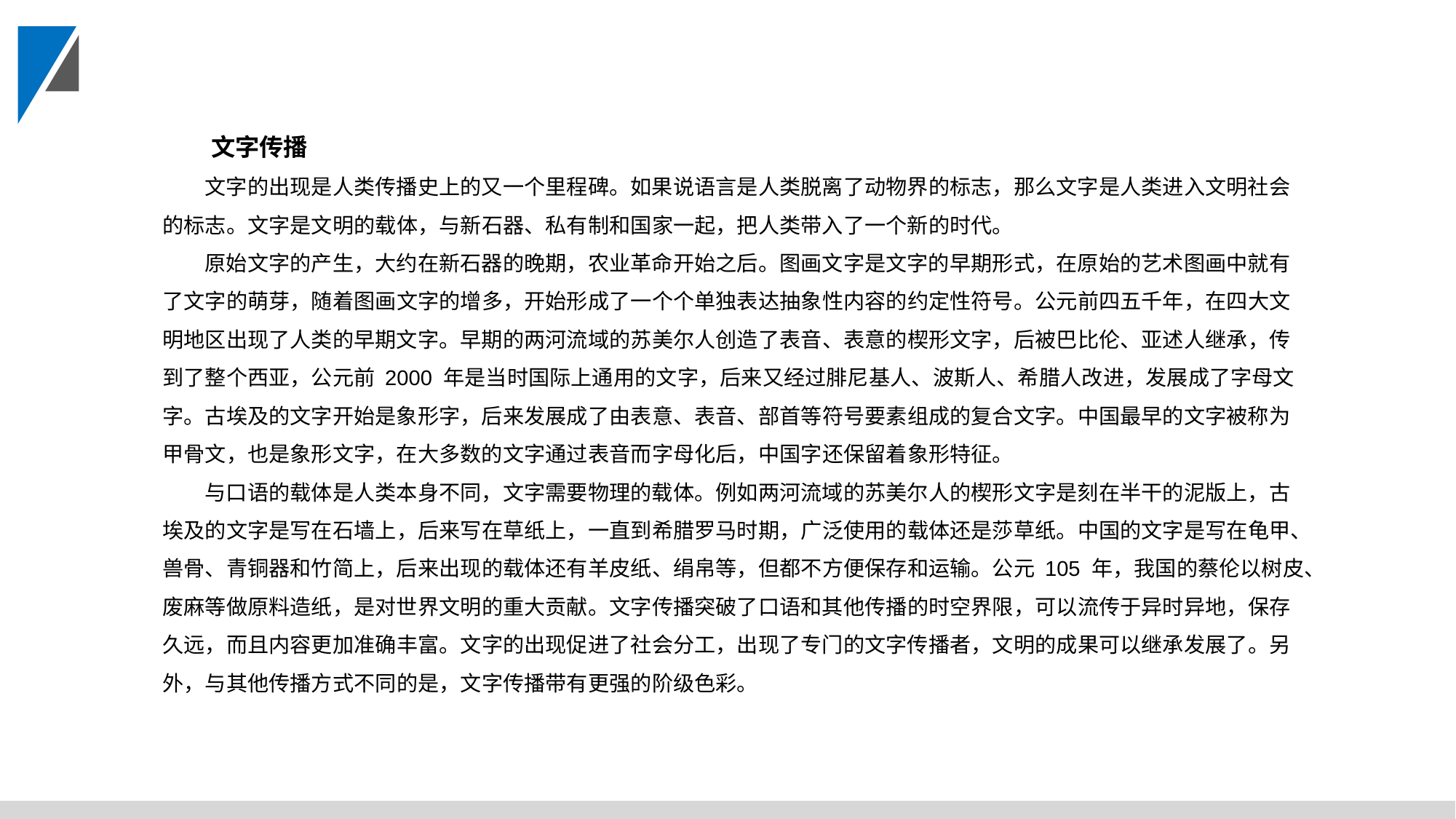

文字传播
文字的出现是人类传播史上的又一个里程碑。如果说语言是人类脱离了动物界的标志，那么文字是人类进入文明社会的标志。文字是文明的载体，与新石器、私有制和国家一起，把人类带入了一个新的时代。
原始文字的产生，大约在新石器的晚期，农业革命开始之后。图画文字是文字的早期形式，在原始的艺术图画中就有了文字的萌芽，随着图画文字的增多，开始形成了一个个单独表达抽象性内容的约定性符号。公元前四五千年，在四大文明地区出现了人类的早期文字。早期的两河流域的苏美尔人创造了表音、表意的楔形文字，后被巴比伦、亚述人继承，传到了整个西亚，公元前 2000 年是当时国际上通用的文字，后来又经过腓尼基人、波斯人、希腊人改进，发展成了字母文字。古埃及的文字开始是象形字，后来发展成了由表意、表音、部首等符号要素组成的复合文字。中国最早的文字被称为甲骨文，也是象形文字，在大多数的文字通过表音而字母化后，中国字还保留着象形特征。
与口语的载体是人类本身不同，文字需要物理的载体。例如两河流域的苏美尔人的楔形文字是刻在半干的泥版上，古埃及的文字是写在石墙上，后来写在草纸上，一直到希腊罗马时期，广泛使用的载体还是莎草纸。中国的文字是写在龟甲、兽骨、青铜器和竹简上，后来出现的载体还有羊皮纸、绢帛等，但都不方便保存和运输。公元 105 年，我国的蔡伦以树皮、废麻等做原料造纸，是对世界文明的重大贡献。文字传播突破了口语和其他传播的时空界限，可以流传于异时异地，保存久远，而且内容更加准确丰富。文字的出现促进了社会分工，出现了专门的文字传播者，文明的成果可以继承发展了。另外，与其他传播方式不同的是，文字传播带有更强的阶级色彩。